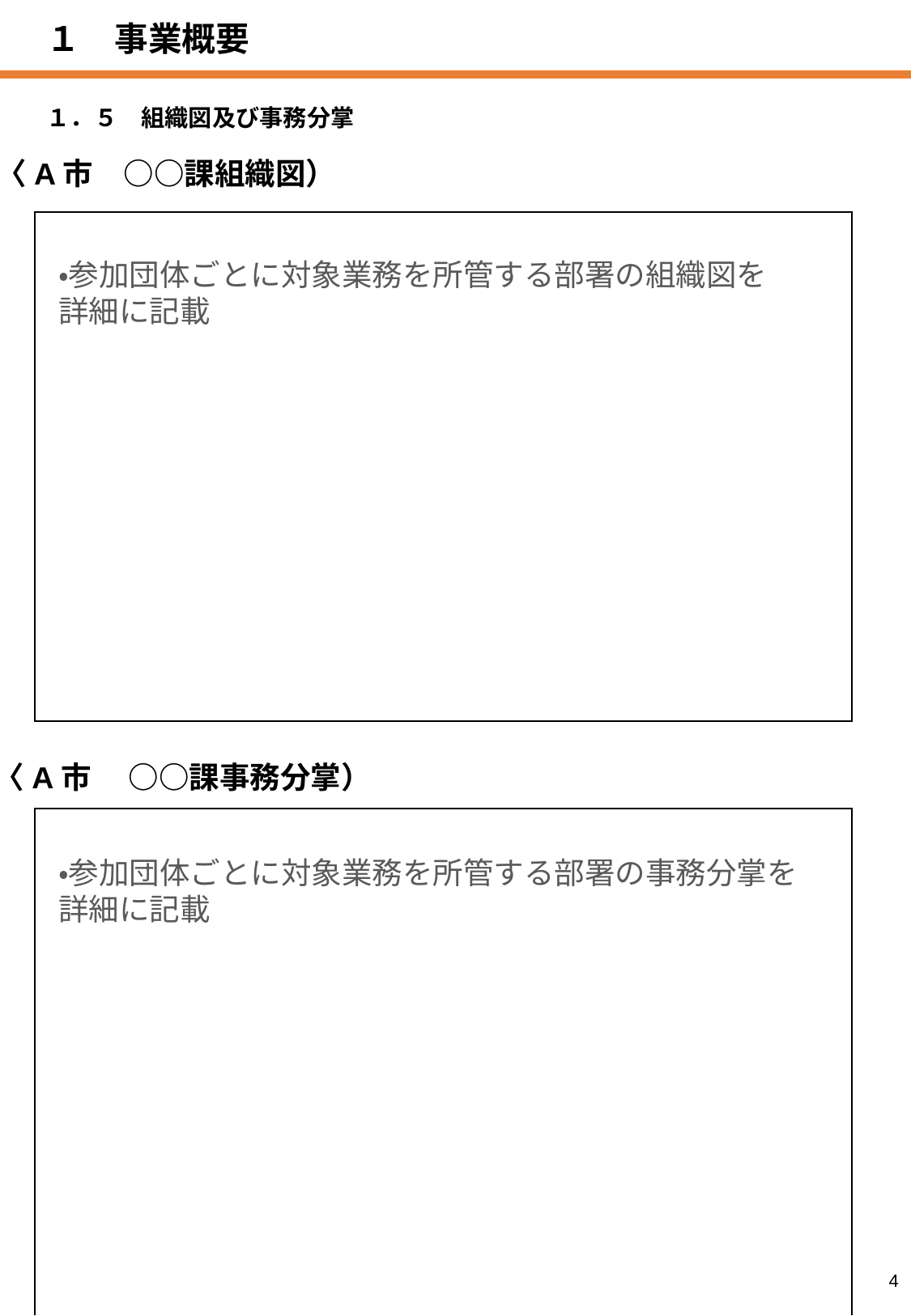

１　事業概要
１．５　組織図及び事務分掌
〈A市　○○課組織図）
|  |
| --- |
・参加団体ごとに対象業務を所管する部署の組織図を詳細に記載
〈A市　 ○○課事務分掌）
|  |
| --- |
・参加団体ごとに対象業務を所管する部署の事務分掌を詳細に記載
4